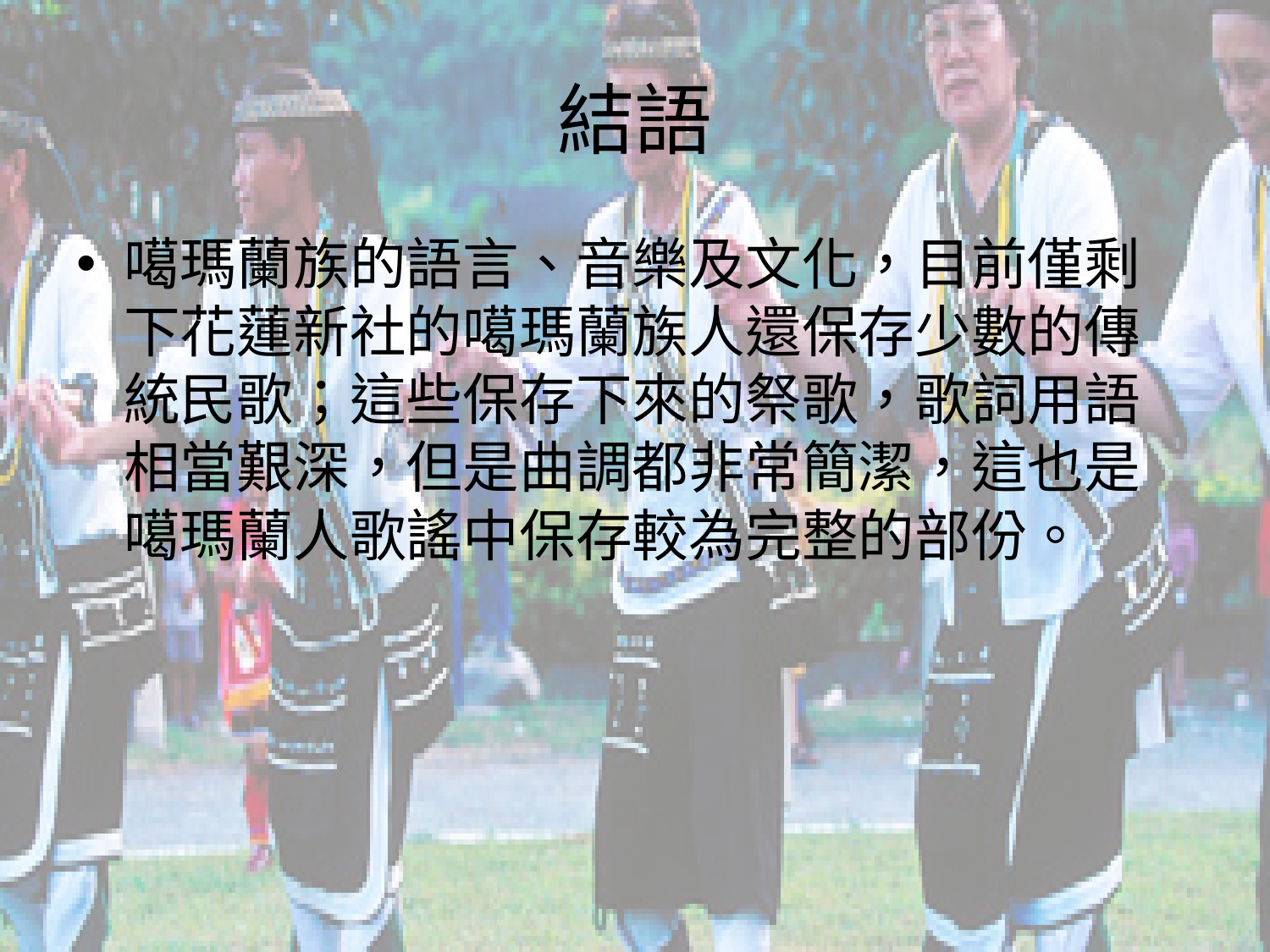

# 結語
噶瑪蘭族的語言、音樂及文化，目前僅剩下花蓮新社的噶瑪蘭族人還保存少數的傳統民歌；這些保存下來的祭歌，歌詞用語相當艱深，但是曲調都非常簡潔，這也是噶瑪蘭人歌謠中保存較為完整的部份。